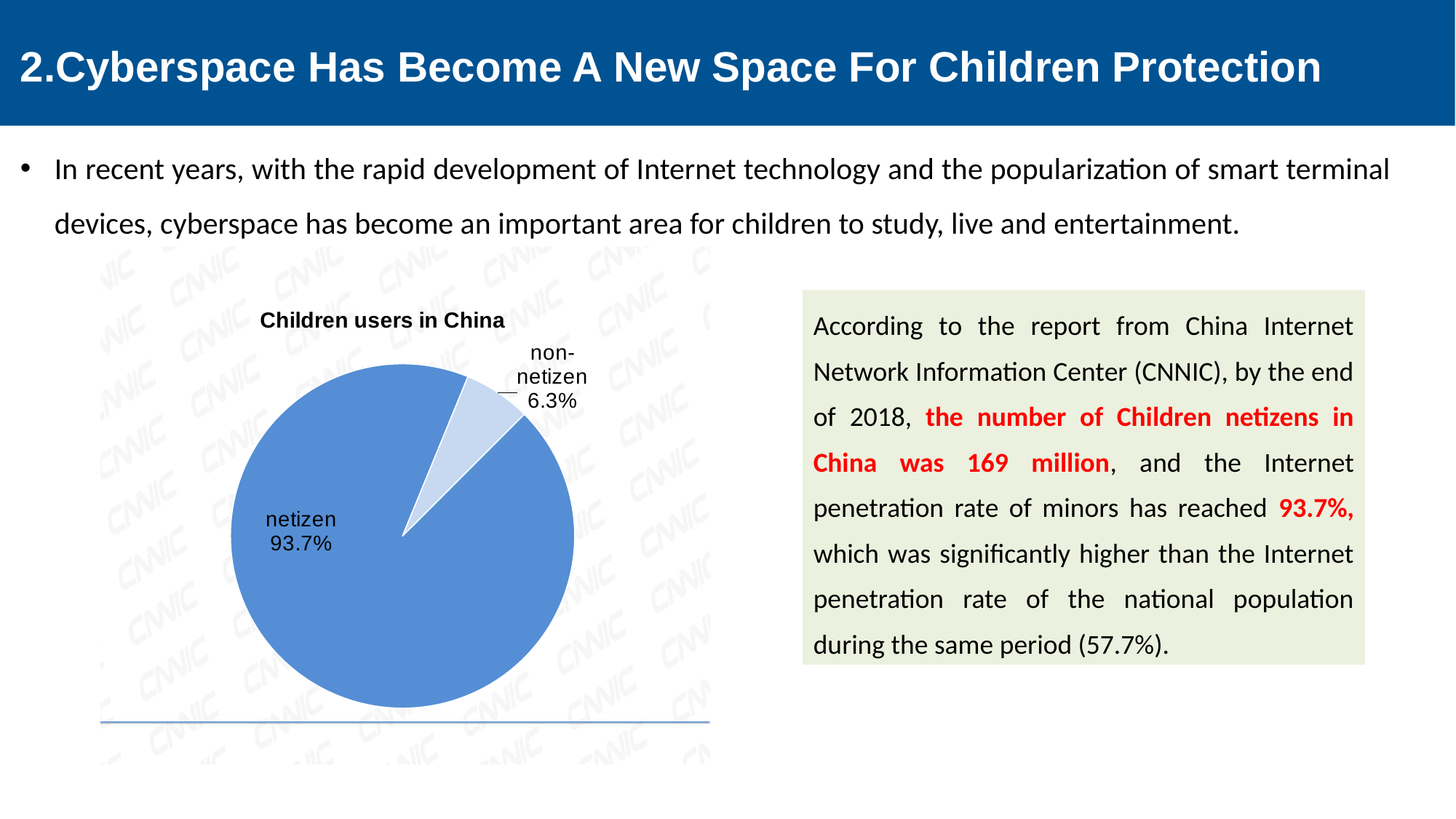

2.Cyberspace Has Become A New Space For Children Protection
In recent years, with the rapid development of Internet technology and the popularization of smart terminal devices, cyberspace has become an important area for children to study, live and entertainment.

### Chart: Children users in China

| Category | 列2 |
|---|---|
| netizen | 0.937 |
| non-netizen | 0.063 |
According to the report from China Internet Network Information Center (CNNIC), by the end of 2018, the number of Children netizens in China was 169 million, and the Internet penetration rate of minors has reached 93.7%, which was significantly higher than the Internet penetration rate of the national population during the same period (57.7%).
经济全球化